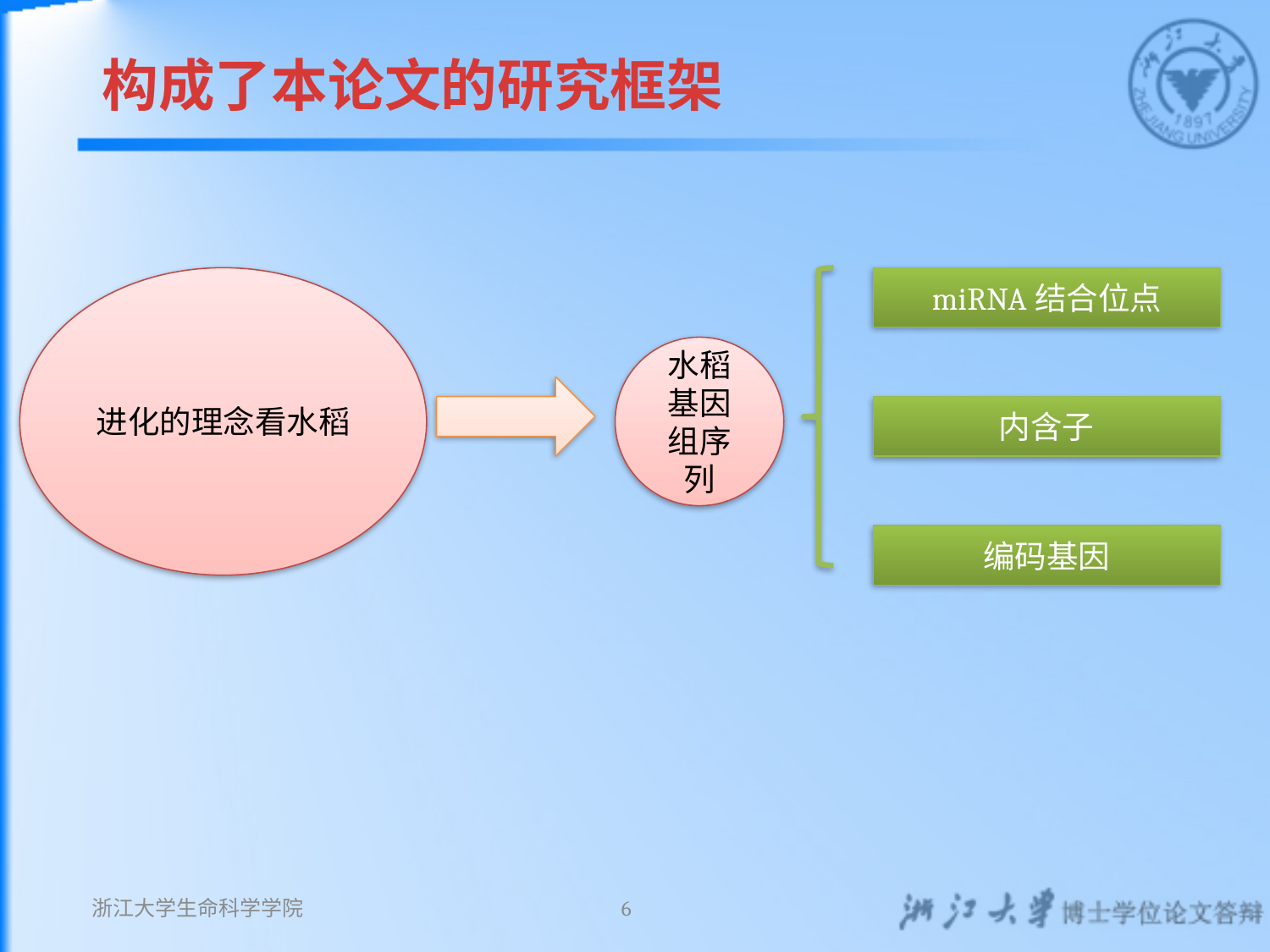

# 构成了本论文的研究框架
进化的理念看水稻

miRNA结合位点
水稻基因组序列

内含子
编码基因
浙江大学生命科学学院
6